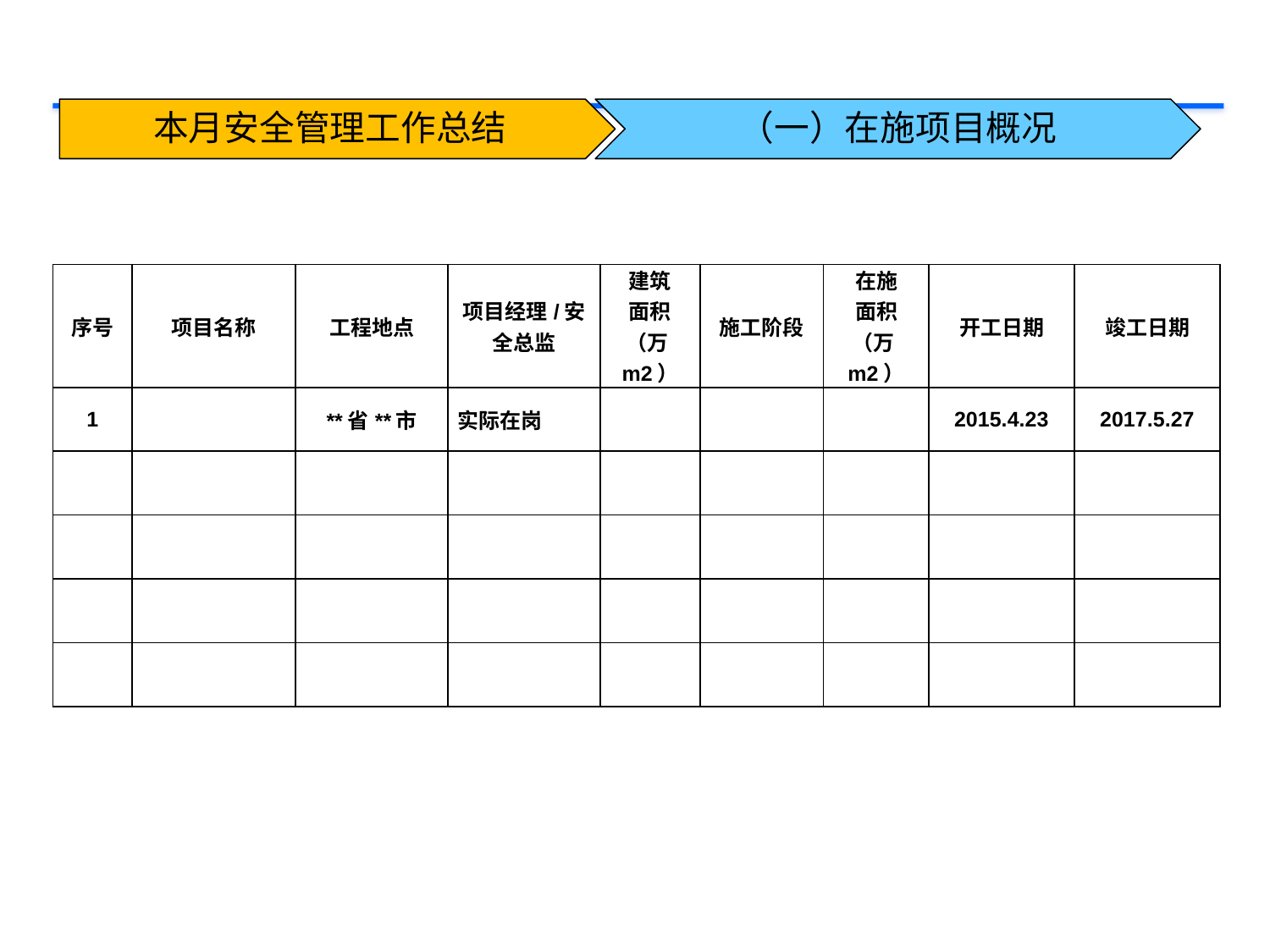

本月安全管理工作总结
（一）在施项目概况
| 序号 | 项目名称 | 工程地点 | 项目经理/安全总监 | 建筑 面积 （万m2） | 施工阶段 | 在施 面积 （万m2） | 开工日期 | 竣工日期 |
| --- | --- | --- | --- | --- | --- | --- | --- | --- |
| 1 |  | \*\*省\*\*市 | 实际在岗 |  |  |  | 2015.4.23 | 2017.5.27 |
|  |  |  |  |  |  |  |  |  |
|  |  |  |  |  |  |  |  |  |
|  |  |  |  |  |  |  |  |  |
|  |  |  |  |  |  |  |  |  |